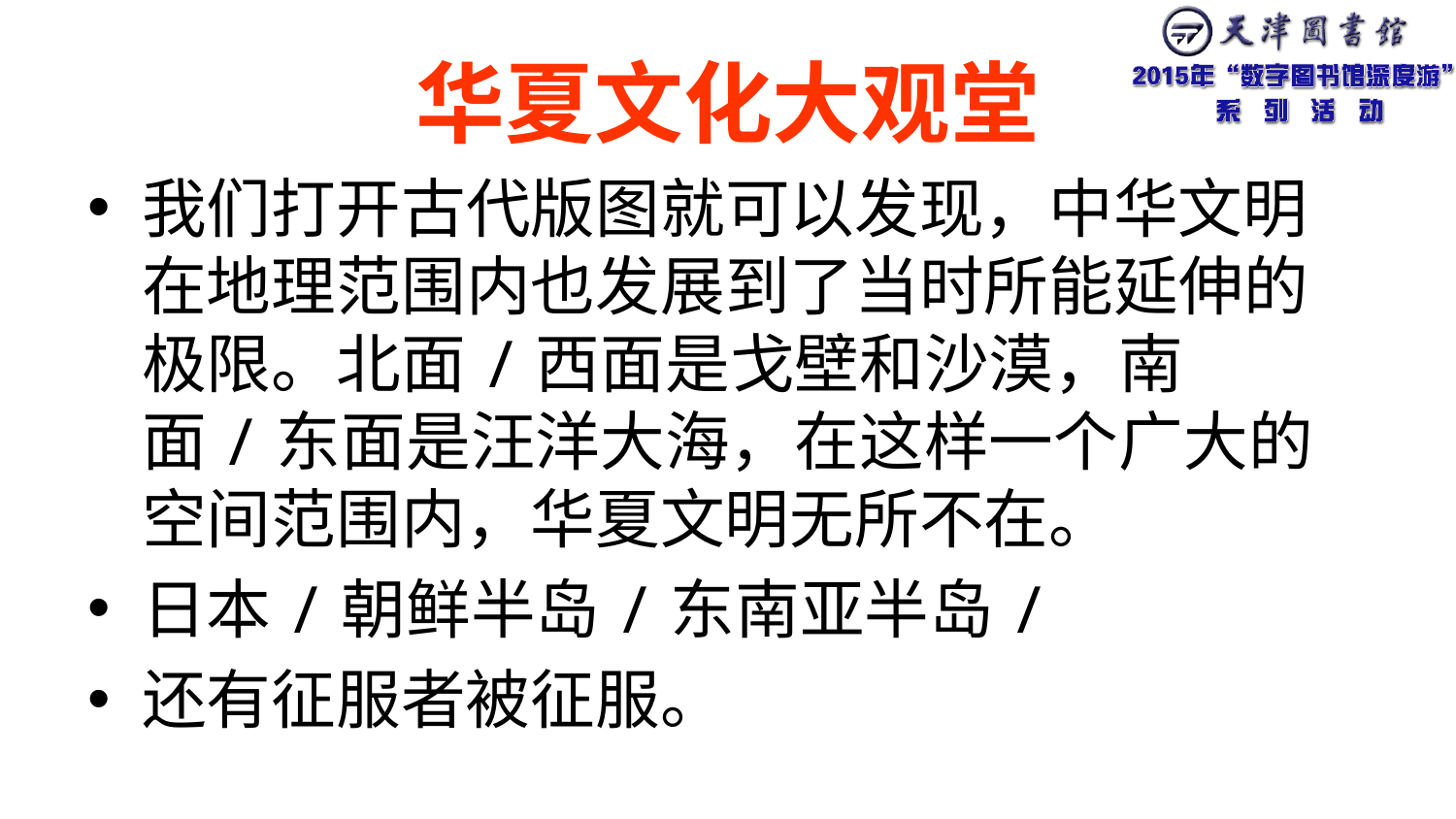

# 华夏文化大观堂
我们打开古代版图就可以发现，中华文明在地理范围内也发展到了当时所能延伸的极限。北面/西面是戈壁和沙漠，南面/东面是汪洋大海，在这样一个广大的空间范围内，华夏文明无所不在。
日本/朝鲜半岛/东南亚半岛/
还有征服者被征服。